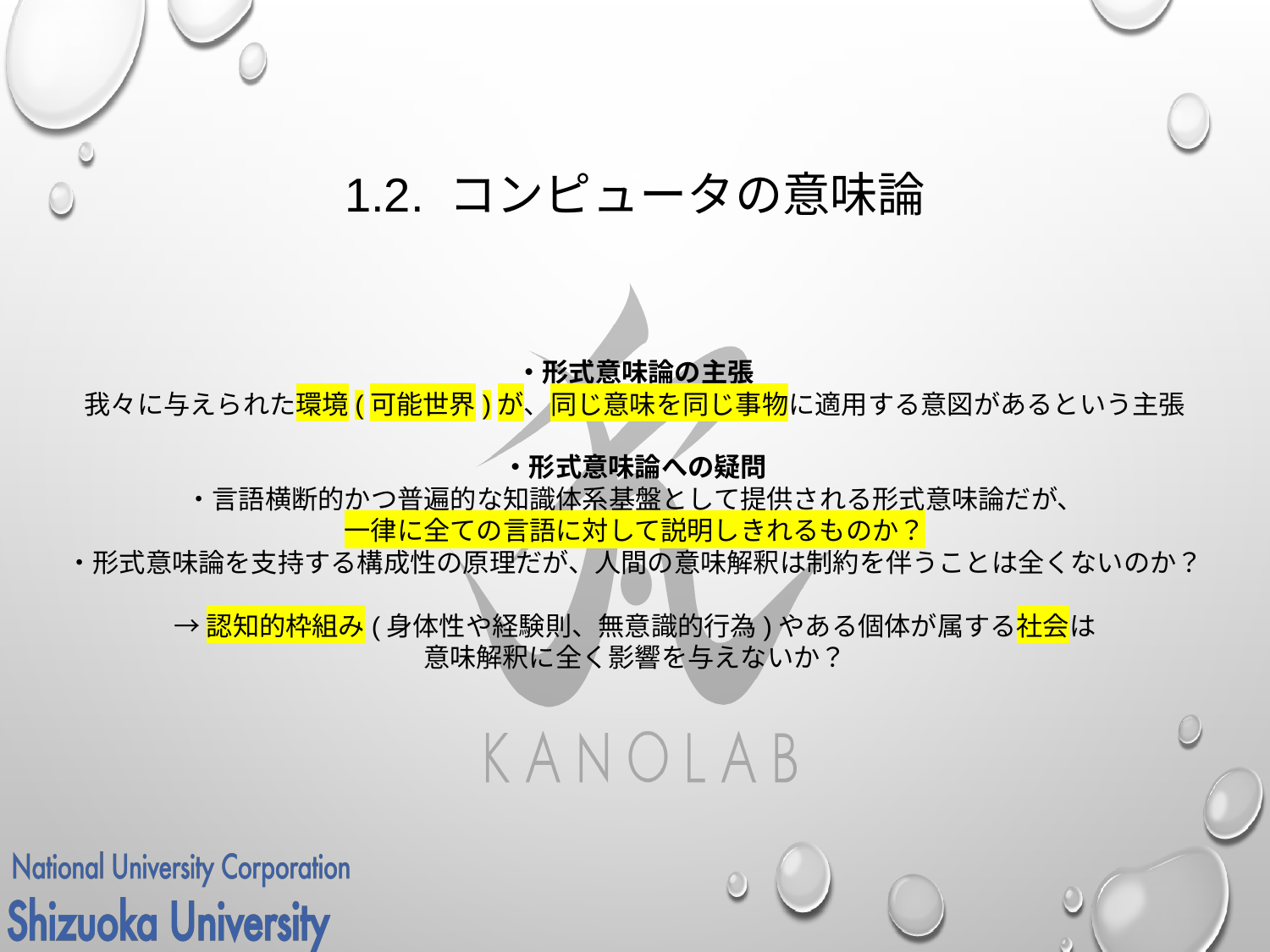

# 1.2. コンピュータの意味論
・形式意味論の主張
我々に与えられた環境(可能世界)が、同じ意味を同じ事物に適用する意図があるという主張

・形式意味論への疑問
・言語横断的かつ普遍的な知識体系基盤として提供される形式意味論だが、
一律に全ての言語に対して説明しきれるものか？
・形式意味論を支持する構成性の原理だが、人間の意味解釈は制約を伴うことは全くないのか？

→認知的枠組み(身体性や経験則、無意識的行為)やある個体が属する社会は
意味解釈に全く影響を与えないか？